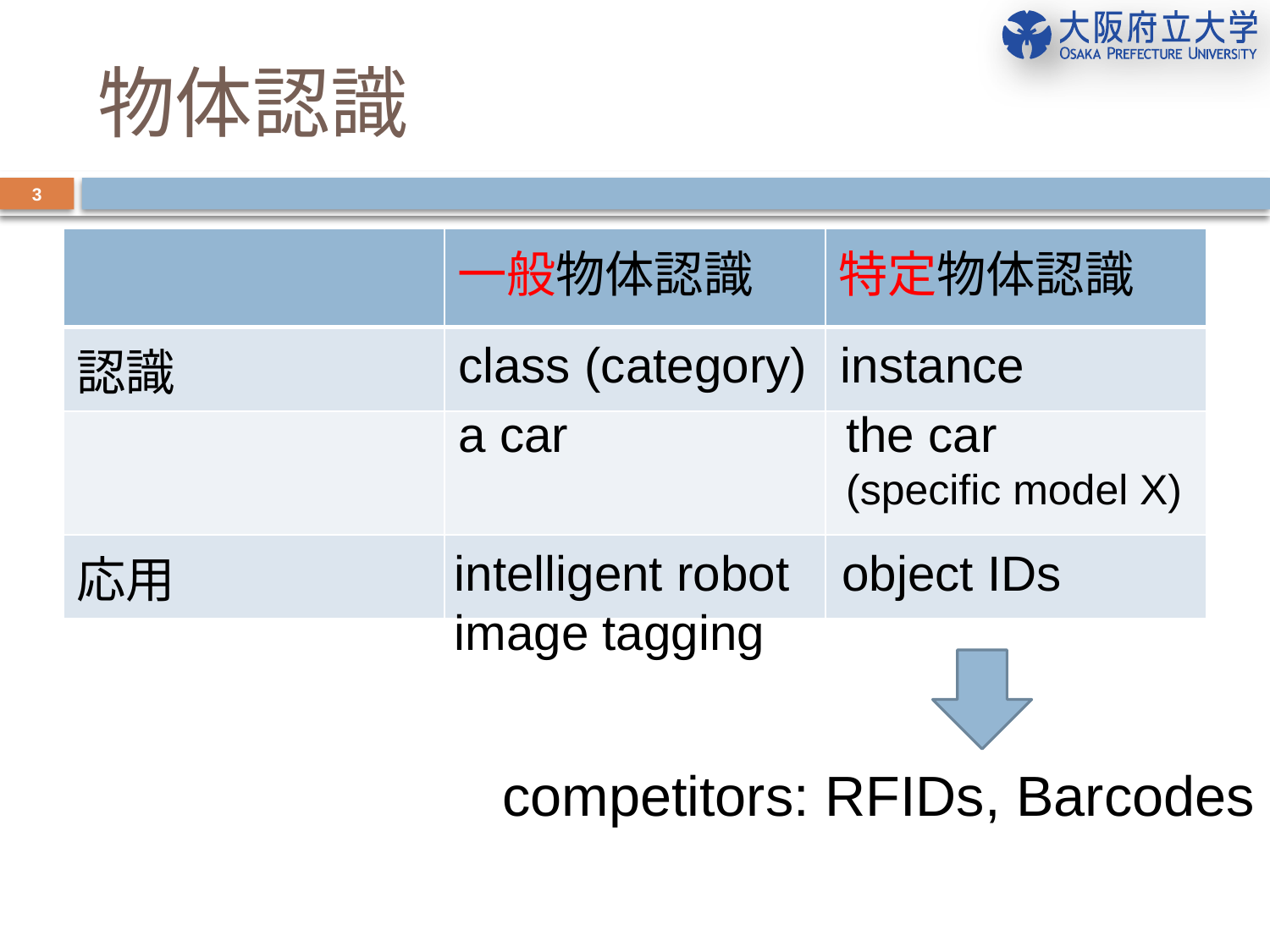

# 物体認識
3
|  | 一般物体認識 | 特定物体認識 |
| --- | --- | --- |
| 認識 |  |  |
|  |  |  |
| 応用 |  |  |
class (category)
instance
a car
the car
(specific model X)
intelligent robot
image tagging
object IDs

competitors: RFIDs, Barcodes